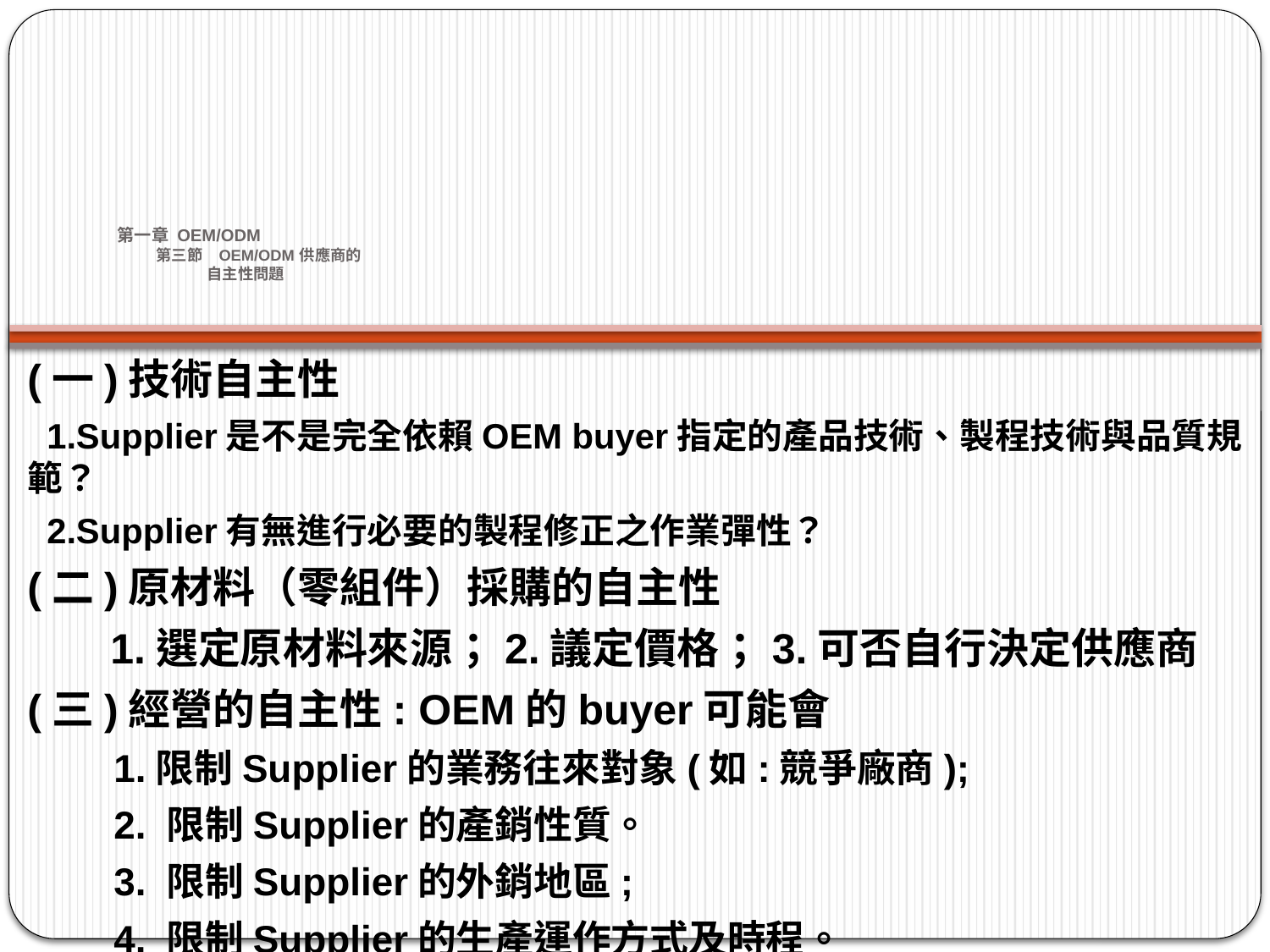

# 第一章  OEM/ODM 第三節　OEM/ODM 供應商的 自主性問題
(一)技術自主性
  1.Supplier是不是完全依賴OEM buyer指定的產品技術、製程技術與品質規範？
  2.Supplier有無進行必要的製程修正之作業彈性？
(二)原材料（零組件）採購的自主性
       1.選定原材料來源；2.議定價格；3.可否自行決定供應商
(三)經營的自主性: OEM的buyer可能會
        1.限制Supplier的業務往來對象(如:競爭廠商);
        2. 限制Supplier的產銷性質。
        3. 限制Supplier的外銷地區;
        4. 限制Supplier的生產運作方式及時程。